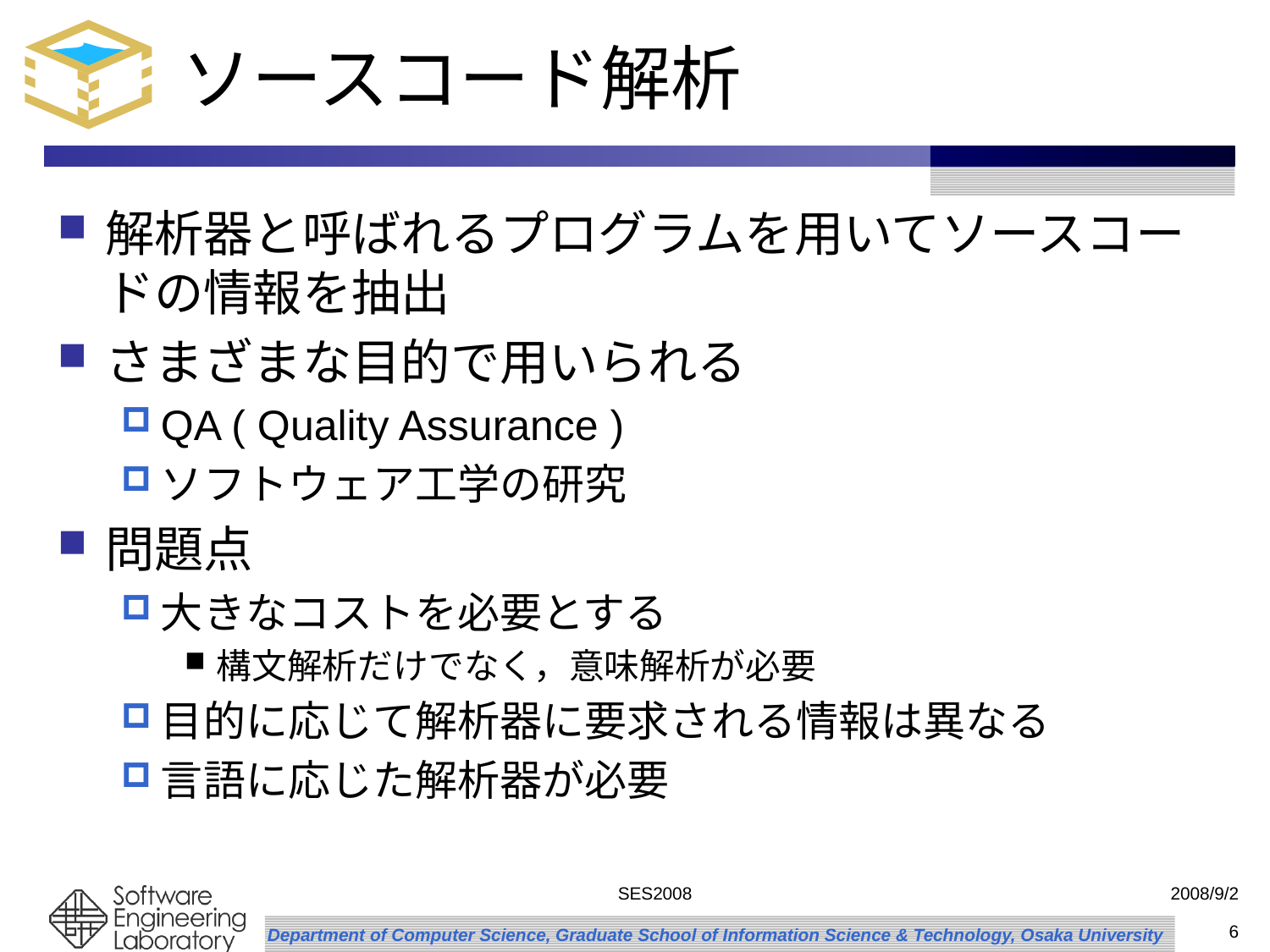

# ソースコード解析
解析器と呼ばれるプログラムを用いてソースコードの情報を抽出
さまざまな目的で用いられる
QA ( Quality Assurance )
ソフトウェア工学の研究
問題点
大きなコストを必要とする
構文解析だけでなく，意味解析が必要
目的に応じて解析器に要求される情報は異なる
言語に応じた解析器が必要
SES2008
2008/9/2
6